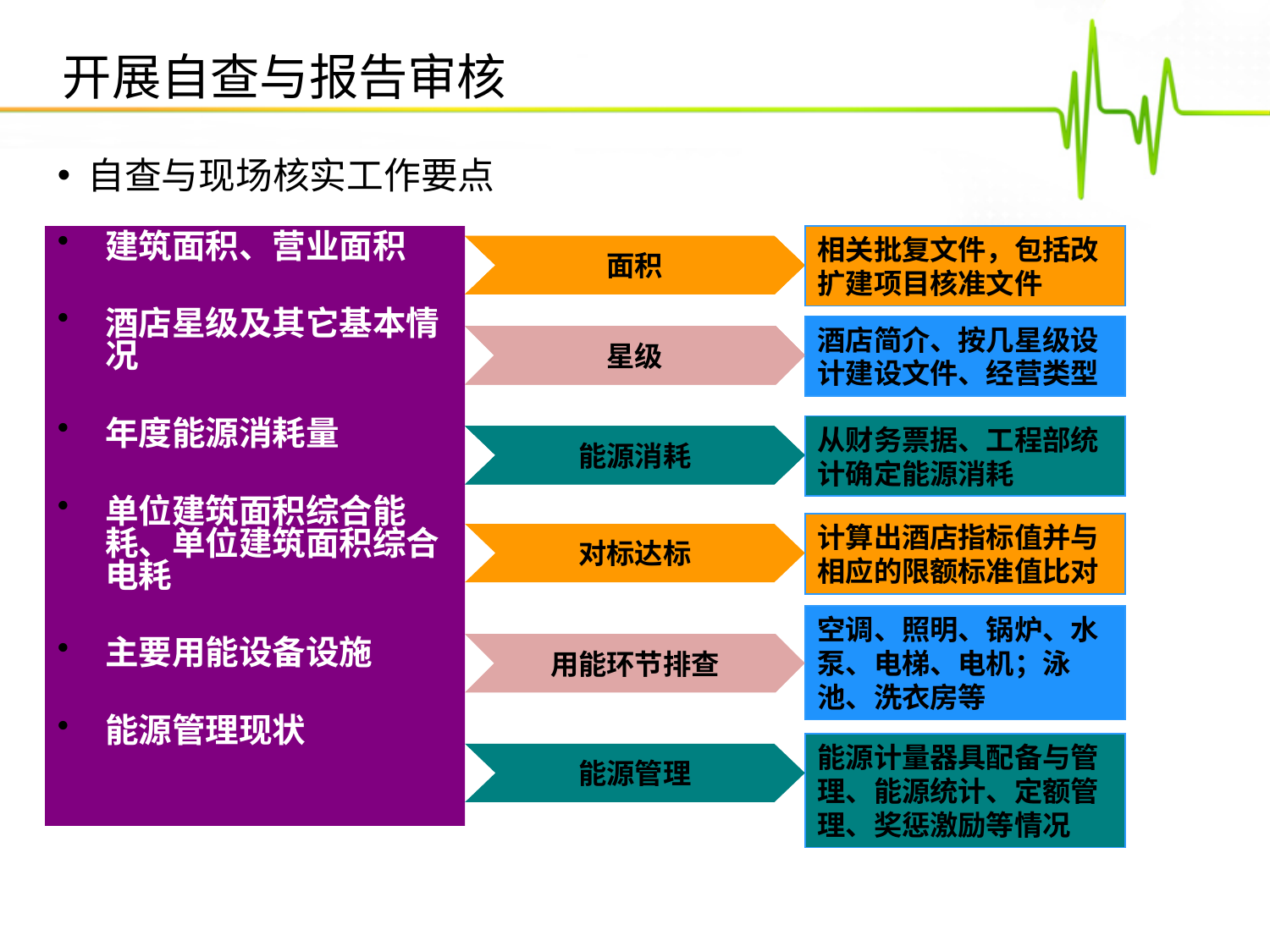

开展自查与报告审核
自查与现场核实工作要点
建筑面积、营业面积

酒店星级及其它基本情况

年度能源消耗量

单位建筑面积综合能耗、单位建筑面积综合电耗

主要用能设备设施

能源管理现状
相关批复文件，包括改扩建项目核准文件
相关批复文件，包括改扩建项目核准文件
相关批复文件，包括改扩建项目核准文件
相关批复文件，包括改扩建项目核准文件
相关批复文件，包括改扩建项目核准文件
面积
面积
面积
面积
点击添加文本
酒店简介、按何种星级设计建设文件
酒店简介、按何种星级设计建设文件
酒店简介、按何种星级设计建设文件
酒店简介、按几星级设计建设文件、经营类型
星级
星级
星级
星级
星级
从财务票据、工程部统计确定能源消耗
从财务票据、工程部统计确定能源消耗
点击添加文本
能源消耗
能源消耗
能源消耗
计算出酒店指标值并与相应的限额标准值比对
对标达标
点击添加文本
空调、照明、锅炉、水泵、电梯、电机；泳池、洗衣房等
用能环节排查
能源计量器具配备与管理、能源统计、定额管理、奖惩激励等情况
能源管理
点击添加文本